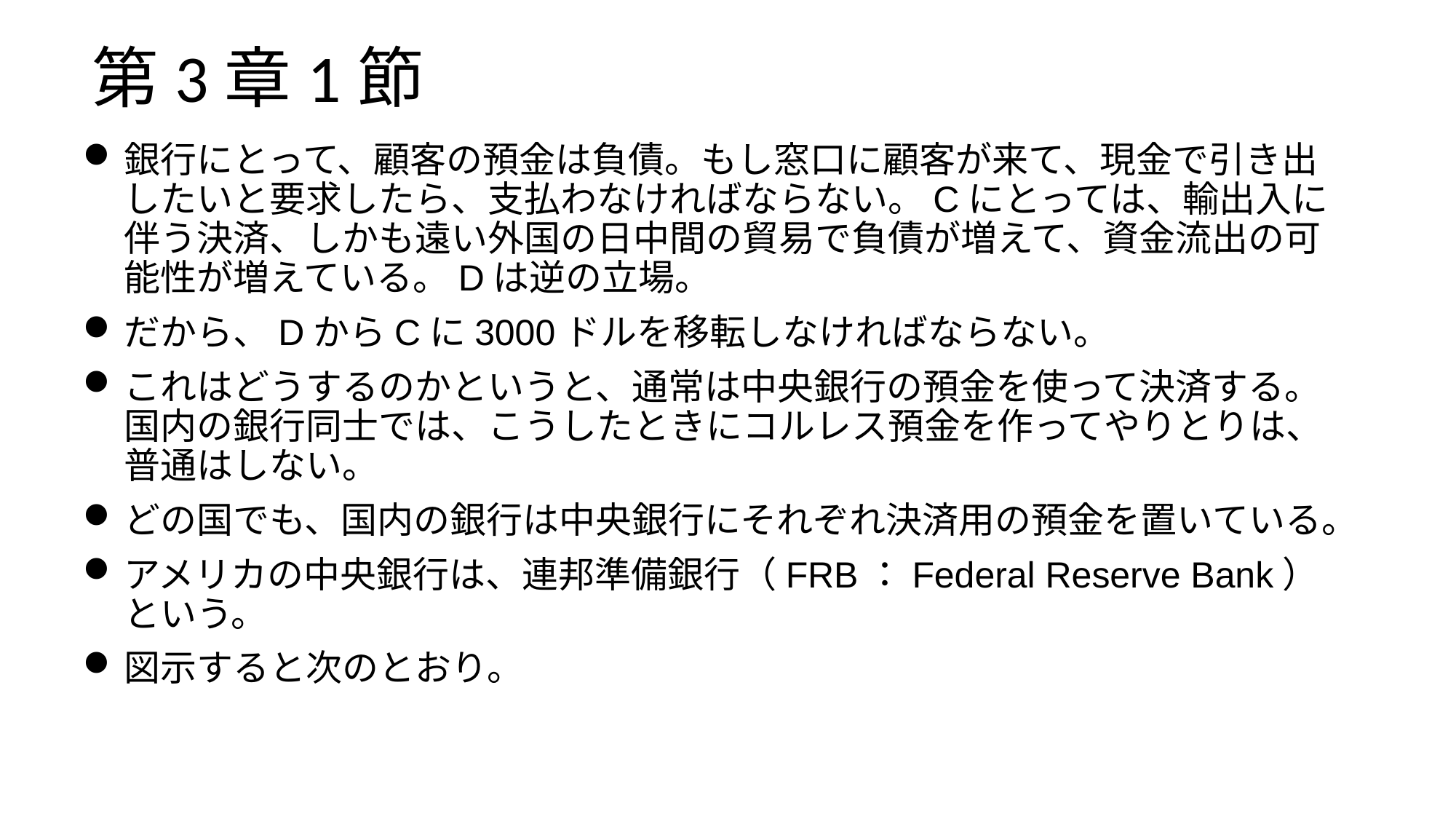

# 第3章1節
銀行にとって、顧客の預金は負債。もし窓口に顧客が来て、現金で引き出したいと要求したら、支払わなければならない。Cにとっては、輸出入に伴う決済、しかも遠い外国の日中間の貿易で負債が増えて、資金流出の可能性が増えている。Dは逆の立場。
だから、DからCに3000ドルを移転しなければならない。
これはどうするのかというと、通常は中央銀行の預金を使って決済する。国内の銀行同士では、こうしたときにコルレス預金を作ってやりとりは、普通はしない。
どの国でも、国内の銀行は中央銀行にそれぞれ決済用の預金を置いている。
アメリカの中央銀行は、連邦準備銀行（FRB：Federal Reserve Bank）という。
図示すると次のとおり。